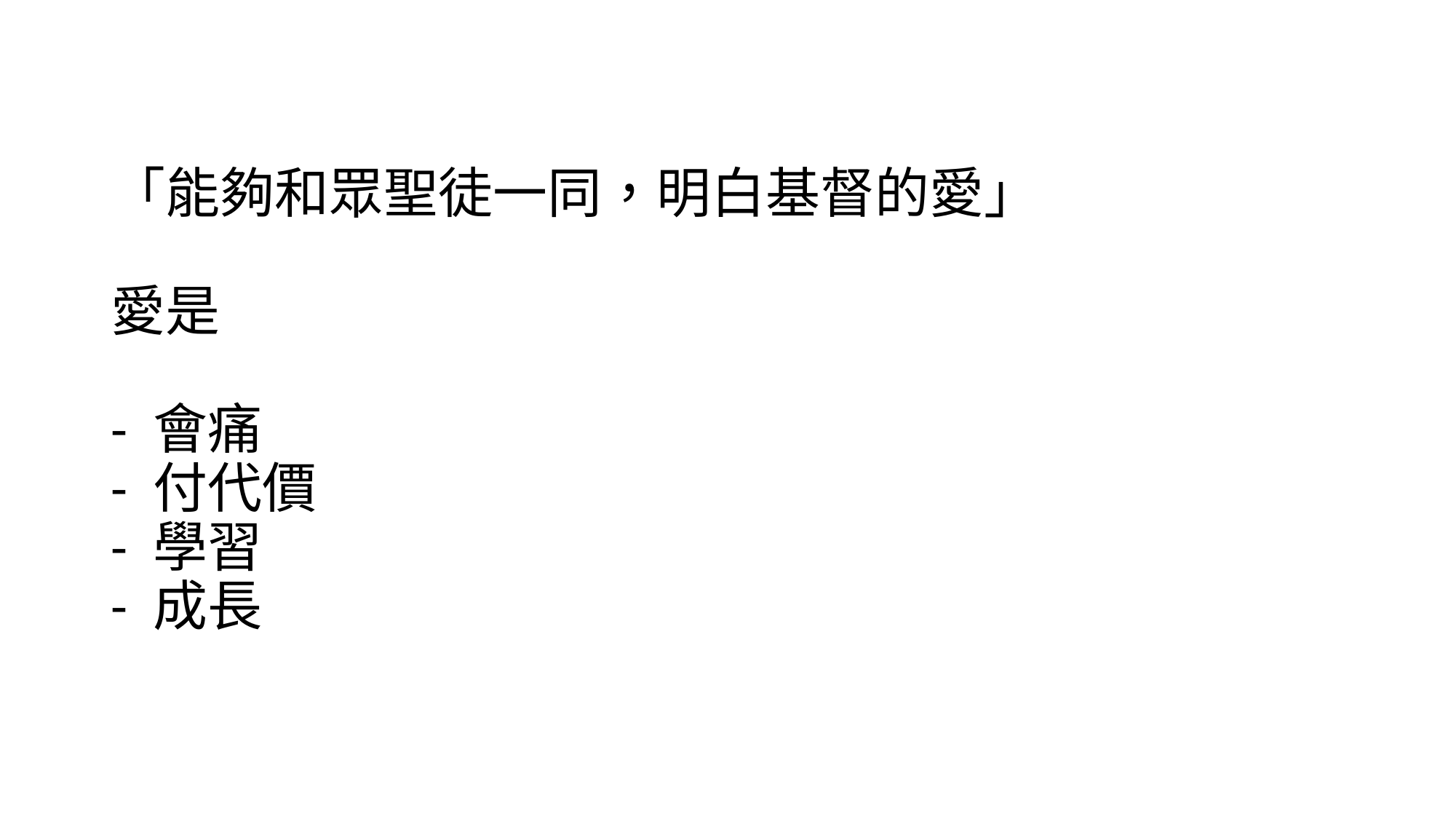

# 「能夠和眾聖徒一同，明白基督的愛」 愛是 - 會痛 - 付代價 - 學習 - 成長